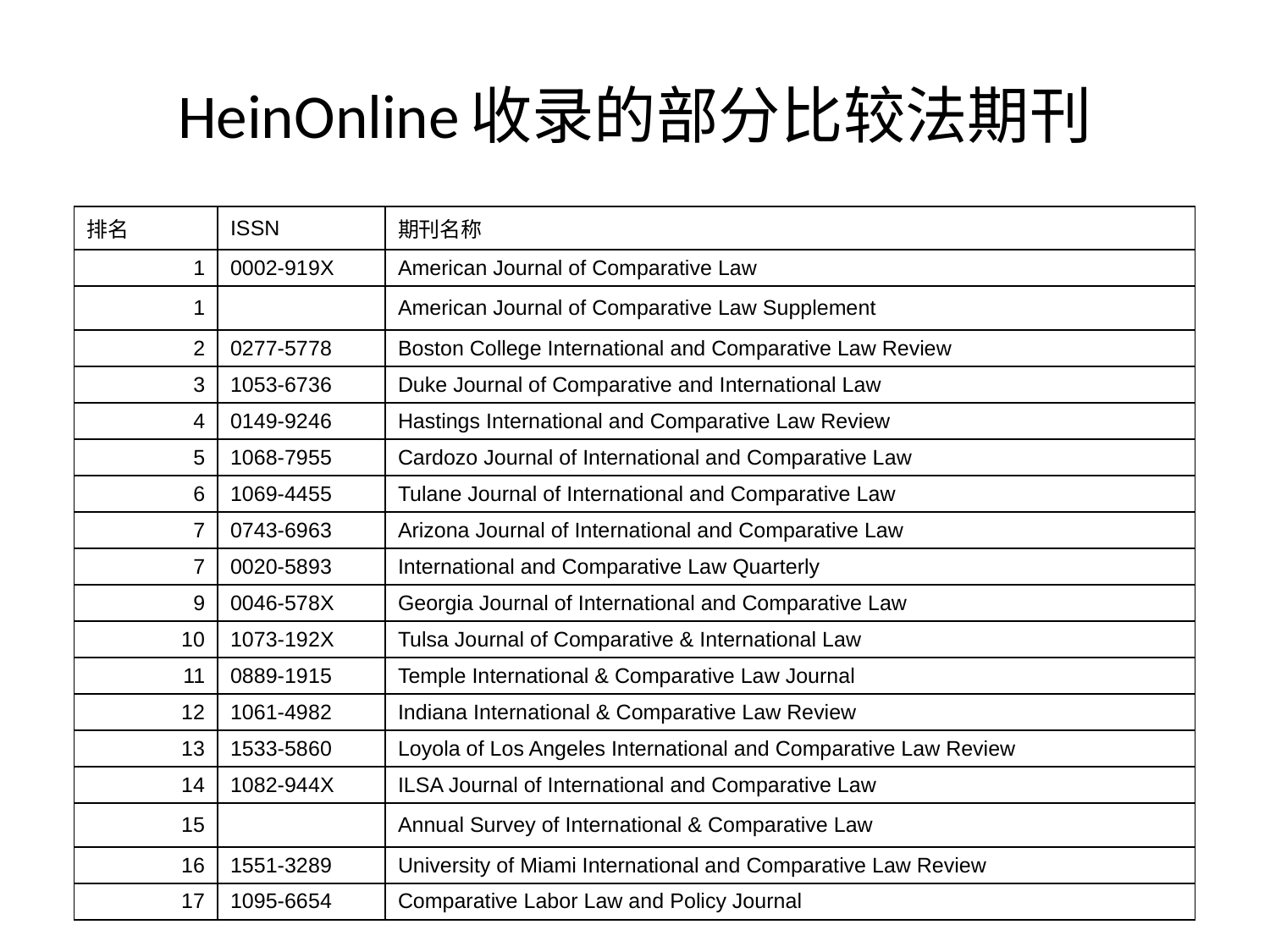

# HeinOnline收录的部分比较法期刊
| 排名 | ISSN | 期刊名称 |
| --- | --- | --- |
| 1 | 0002-919X | American Journal of Comparative Law |
| 1 |  | American Journal of Comparative Law Supplement |
| 2 | 0277-5778 | Boston College International and Comparative Law Review |
| 3 | 1053-6736 | Duke Journal of Comparative and International Law |
| 4 | 0149-9246 | Hastings International and Comparative Law Review |
| 5 | 1068-7955 | Cardozo Journal of International and Comparative Law |
| 6 | 1069-4455 | Tulane Journal of International and Comparative Law |
| 7 | 0743-6963 | Arizona Journal of International and Comparative Law |
| 7 | 0020-5893 | International and Comparative Law Quarterly |
| 9 | 0046-578X | Georgia Journal of International and Comparative Law |
| 10 | 1073-192X | Tulsa Journal of Comparative & International Law |
| 11 | 0889-1915 | Temple International & Comparative Law Journal |
| 12 | 1061-4982 | Indiana International & Comparative Law Review |
| 13 | 1533-5860 | Loyola of Los Angeles International and Comparative Law Review |
| 14 | 1082-944X | ILSA Journal of International and Comparative Law |
| 15 |  | Annual Survey of International & Comparative Law |
| 16 | 1551-3289 | University of Miami International and Comparative Law Review |
| 17 | 1095-6654 | Comparative Labor Law and Policy Journal |